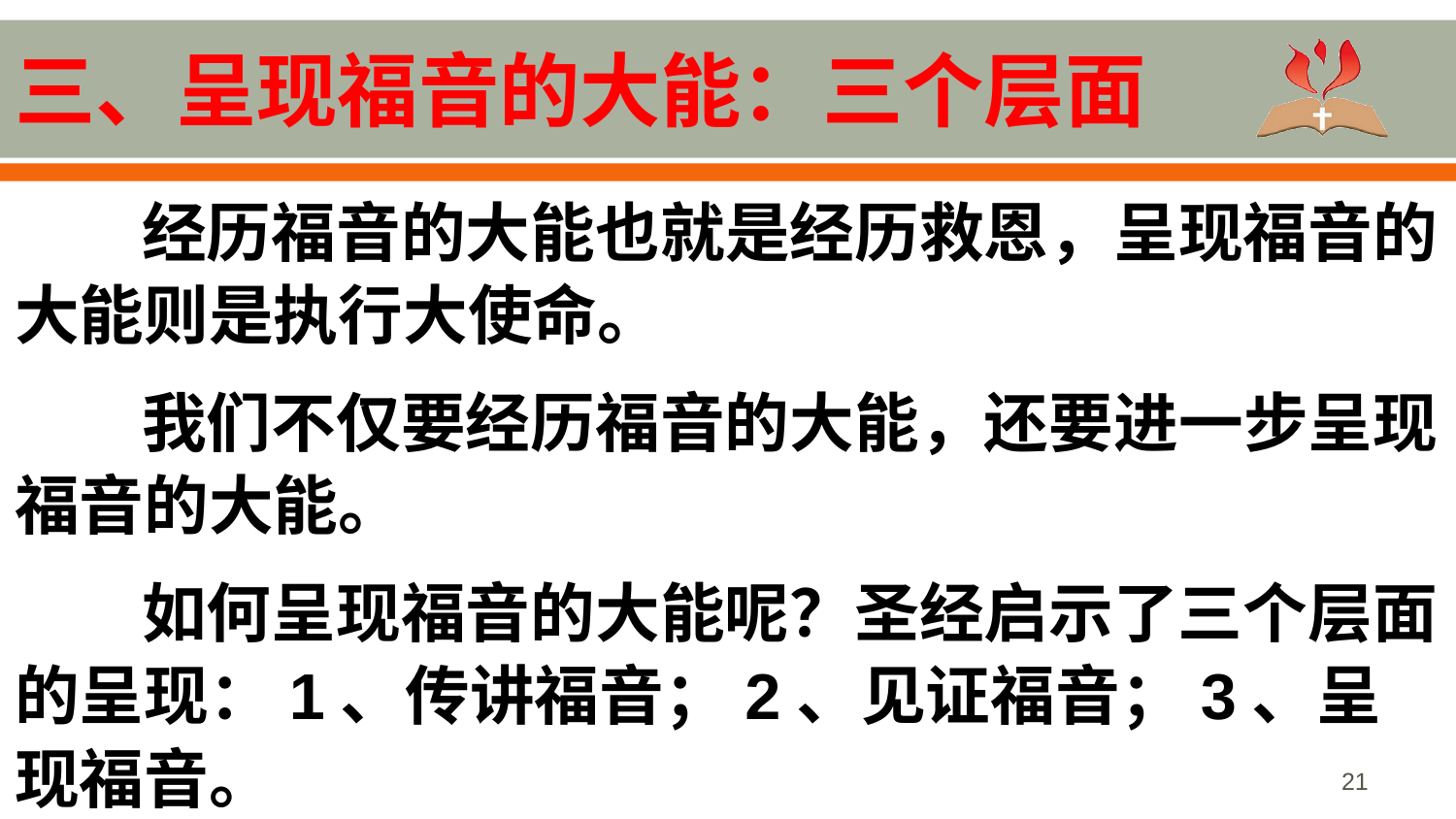

# 三、呈现福音的大能：三个层面
经历福音的大能也就是经历救恩，呈现福音的大能则是执行大使命。
我们不仅要经历福音的大能，还要进一步呈现福音的大能。
如何呈现福音的大能呢？圣经启示了三个层面的呈现：1、传讲福音；2、见证福音；3、呈现福音。

21